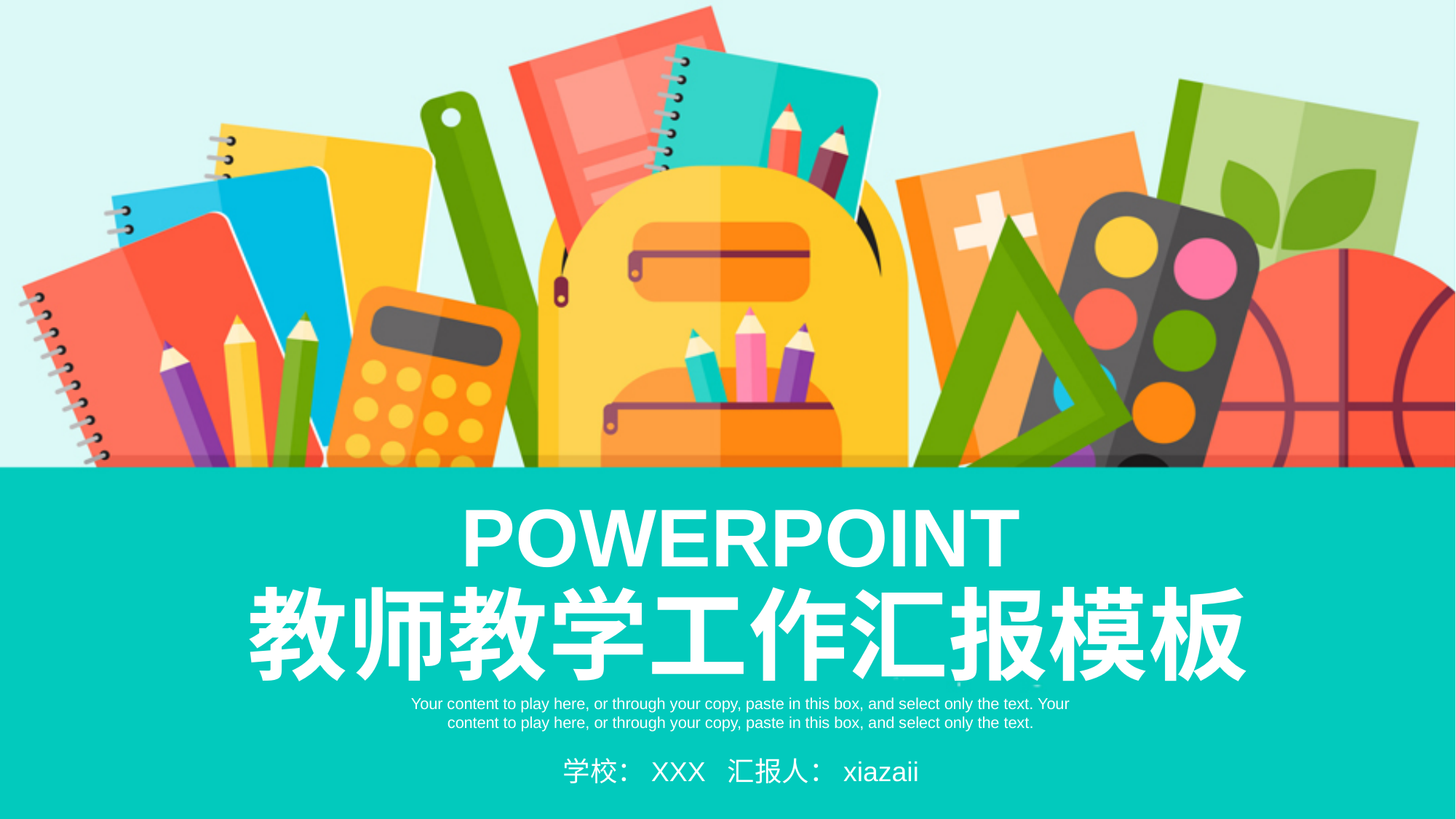

POWERPOINT
教师教学工作汇报模板
Your content to play here, or through your copy, paste in this box, and select only the text. Your content to play here, or through your copy, paste in this box, and select only the text.
学校：XXX  汇报人：xiazaii